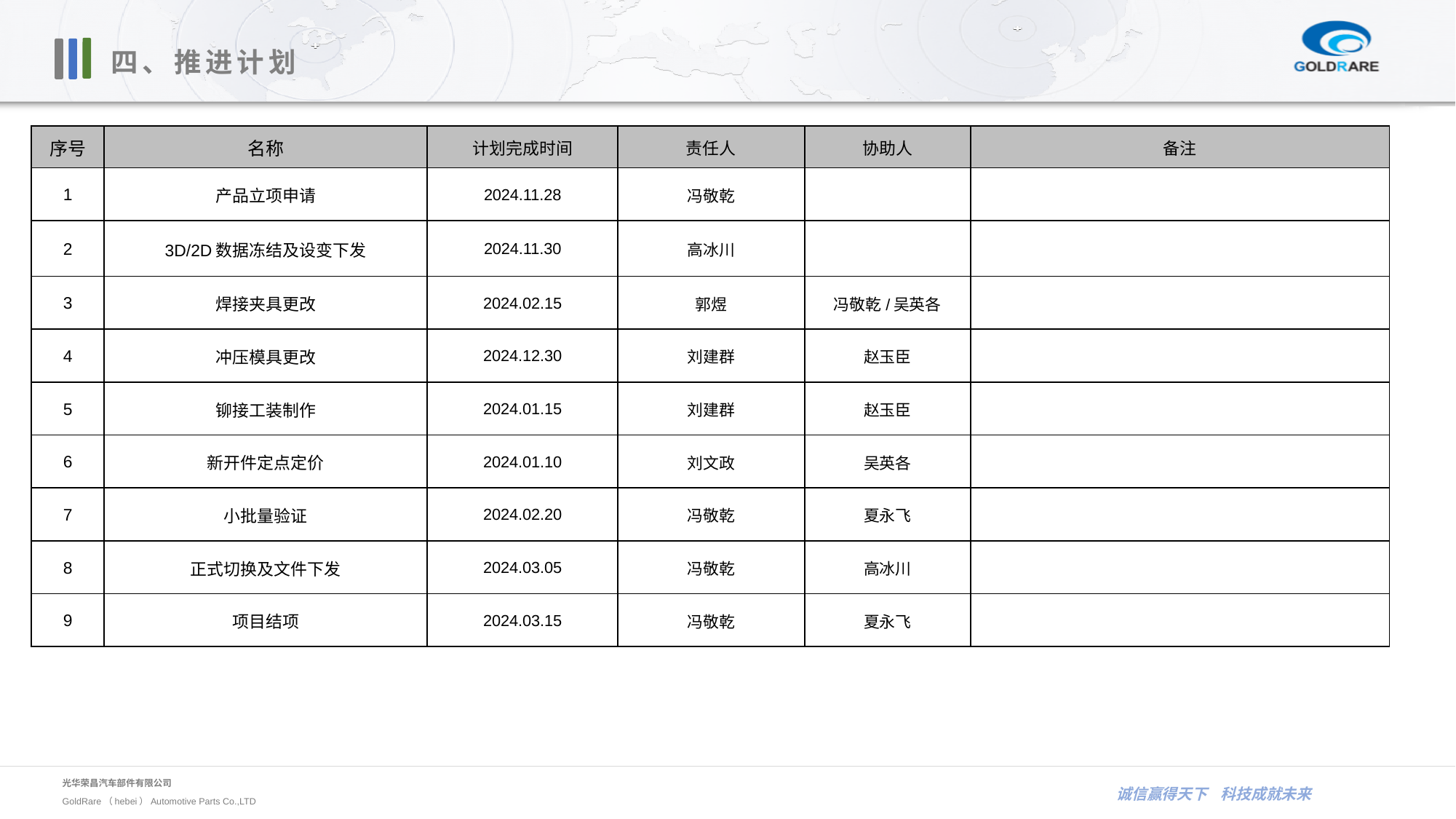

四、推进计划
| 序号 | 名称 | 计划完成时间 | 责任人 | 协助人 | 备注 |
| --- | --- | --- | --- | --- | --- |
| 1 | 产品立项申请 | 2024.11.28 | 冯敬乾 |  |  |
| 2 | 3D/2D数据冻结及设变下发 | 2024.11.30 | 高冰川 |  |  |
| 3 | 焊接夹具更改 | 2024.02.15 | 郭煜 | 冯敬乾/吴英各 |  |
| 4 | 冲压模具更改 | 2024.12.30 | 刘建群 | 赵玉臣 |  |
| 5 | 铆接工装制作 | 2024.01.15 | 刘建群 | 赵玉臣 |  |
| 6 | 新开件定点定价 | 2024.01.10 | 刘文政 | 吴英各 |  |
| 7 | 小批量验证 | 2024.02.20 | 冯敬乾 | 夏永飞 |  |
| 8 | 正式切换及文件下发 | 2024.03.05 | 冯敬乾 | 高冰川 |  |
| 9 | 项目结项 | 2024.03.15 | 冯敬乾 | 夏永飞 |  |